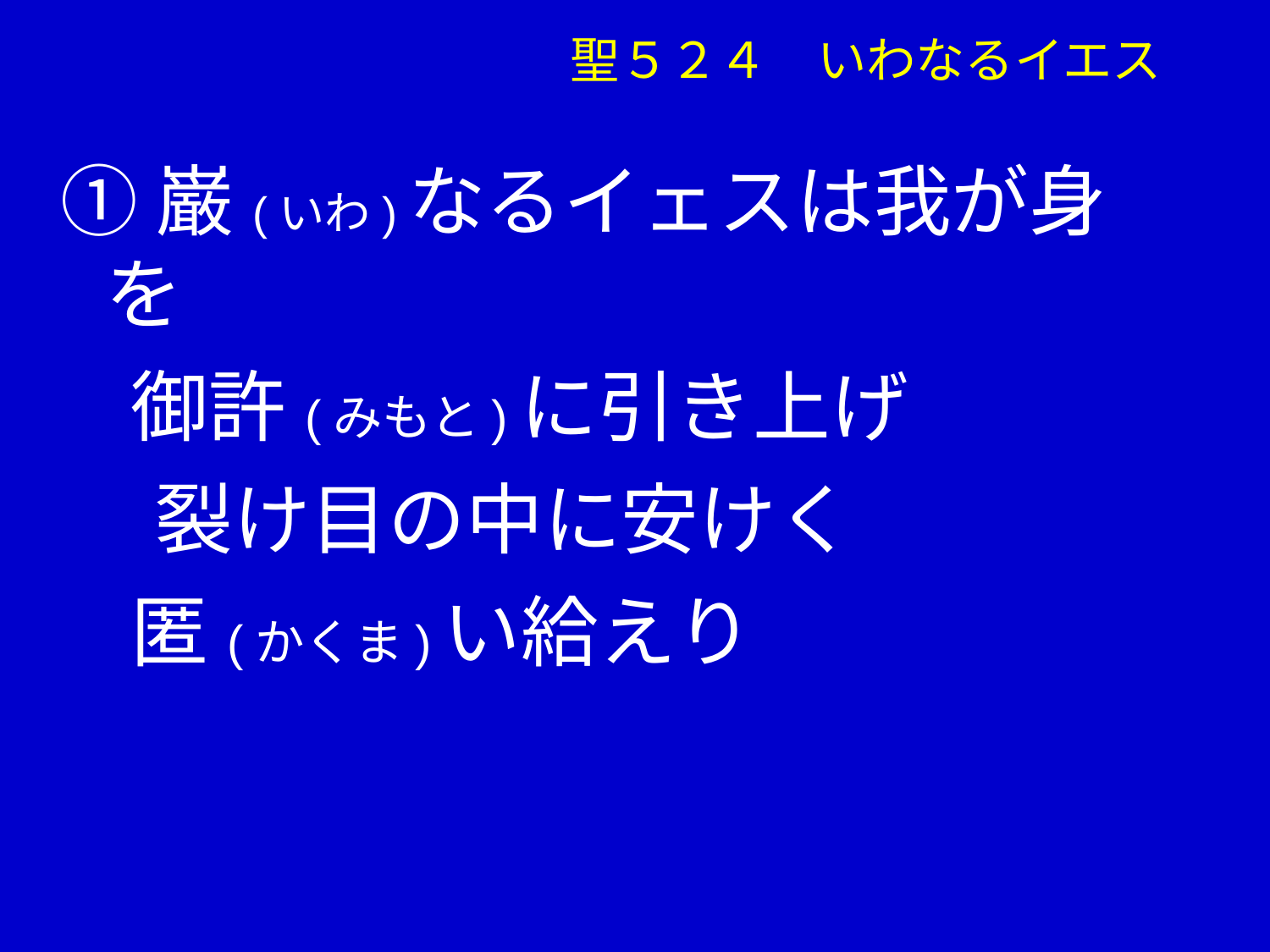

聖５２４　いわなるイエス
①巌(いわ)なるイェスは我が身を
   御許(みもと)に引き上げ
　 裂け目の中に安けく
   匿(かくま)い給えり